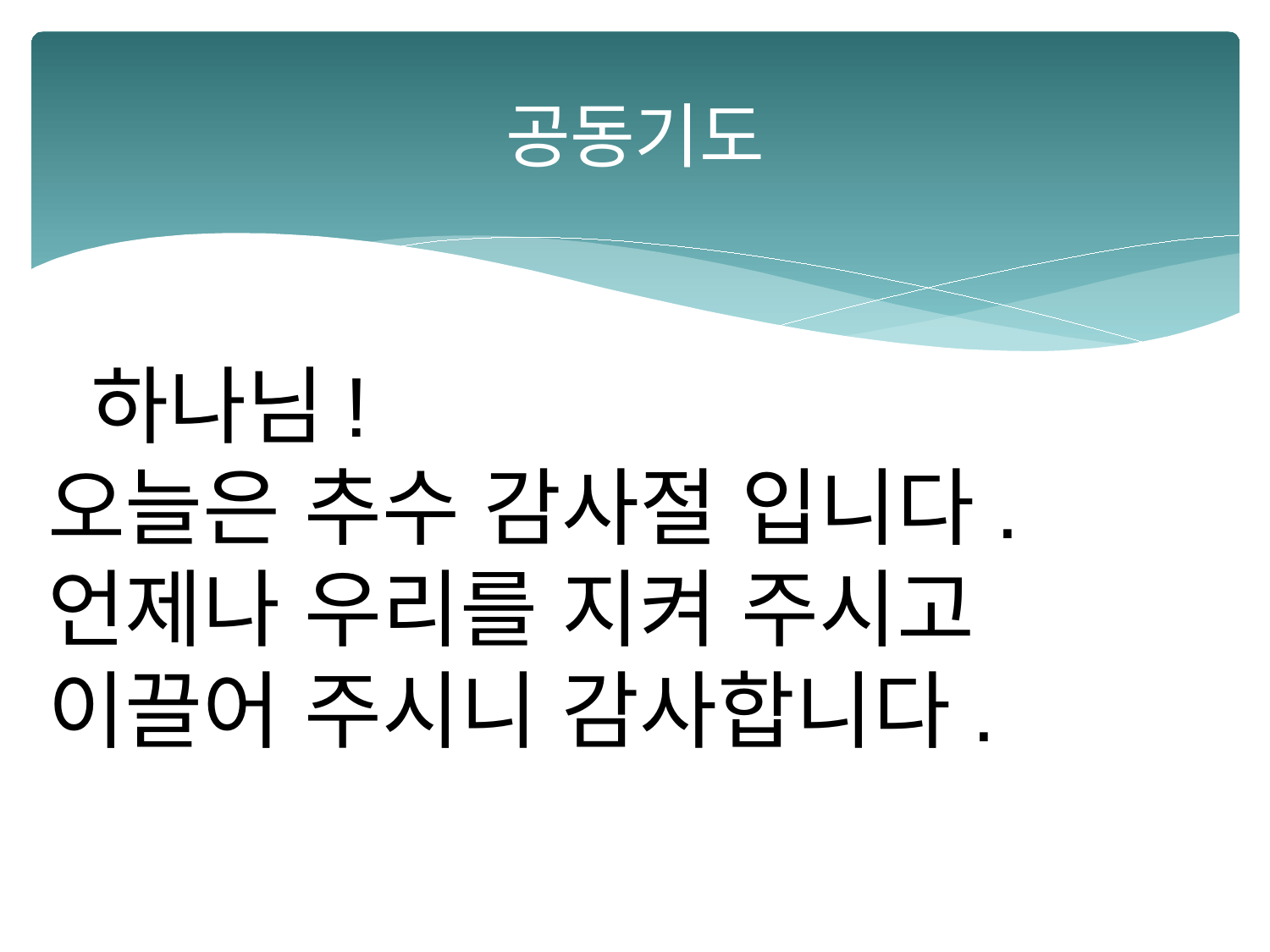

# 공동기도

 하나님!
오늘은 추수 감사절 입니다.
언제나 우리를 지켜 주시고
이끌어 주시니 감사합니다.